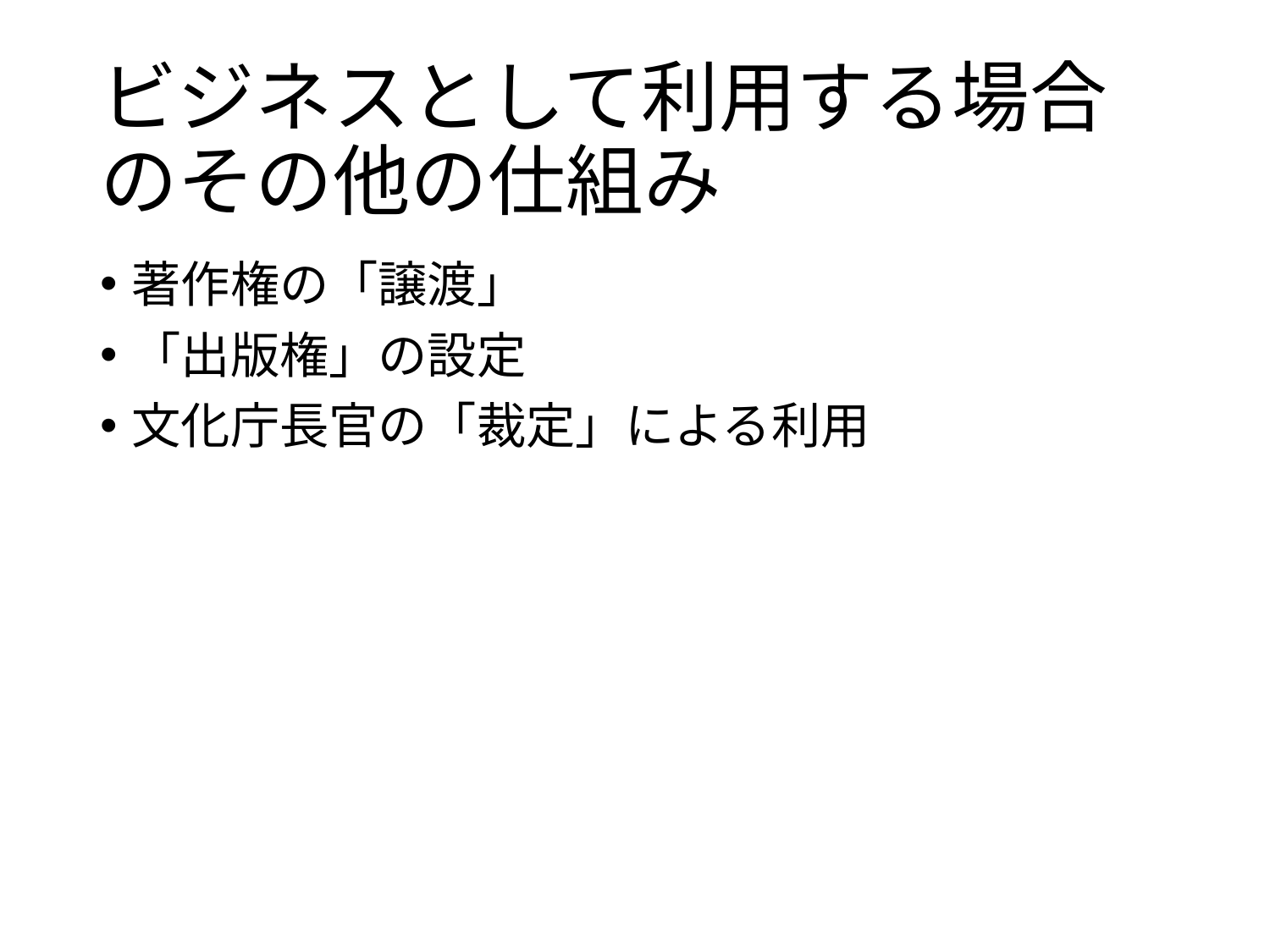

# ビジネスとして利用する場合のその他の仕組み
著作権の「譲渡」
「出版権」の設定
文化庁長官の「裁定」による利用